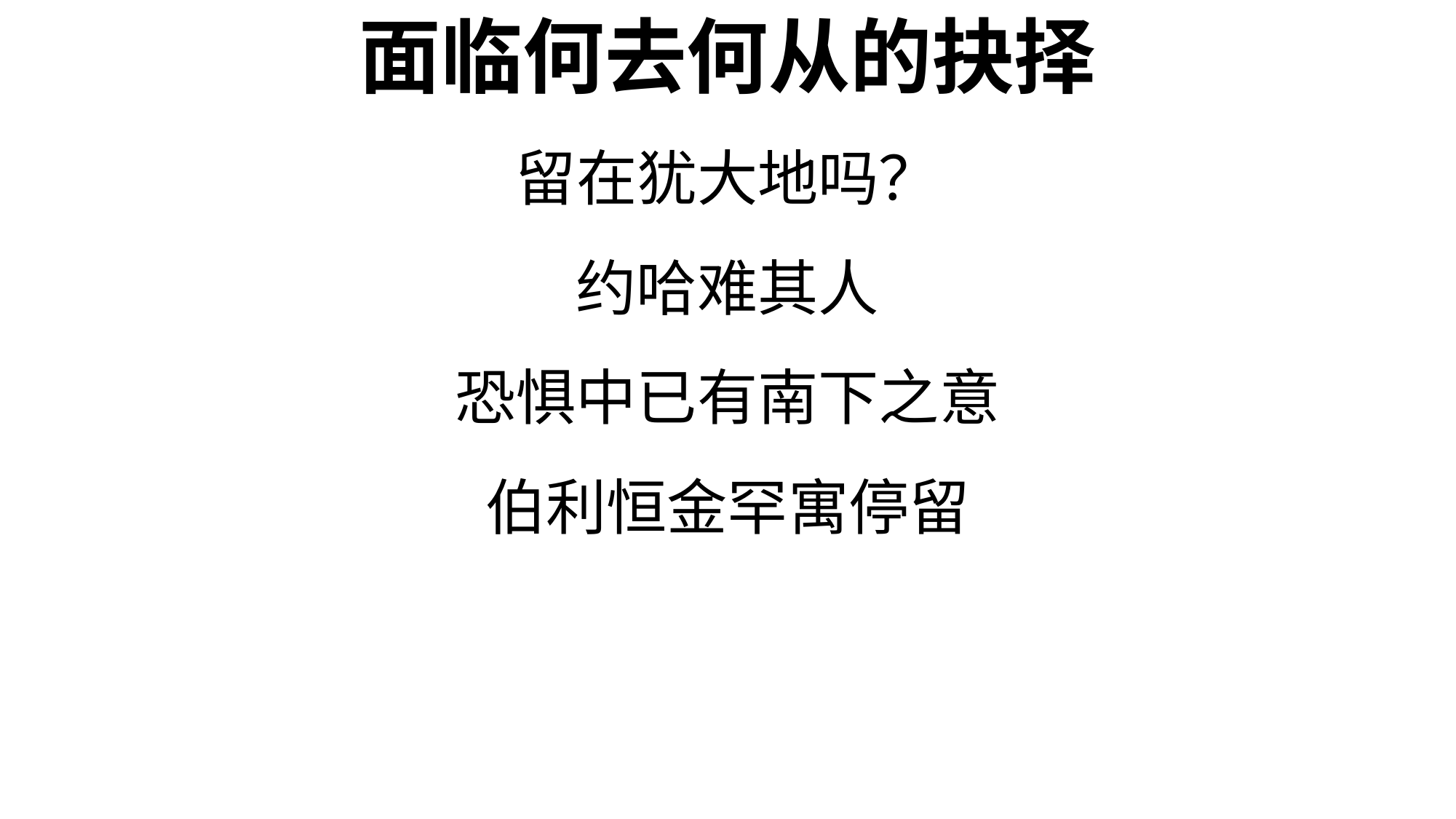

面临何去何从的抉择
留在犹大地吗？
约哈难其人
恐惧中已有南下之意
伯利恒金罕寓停留